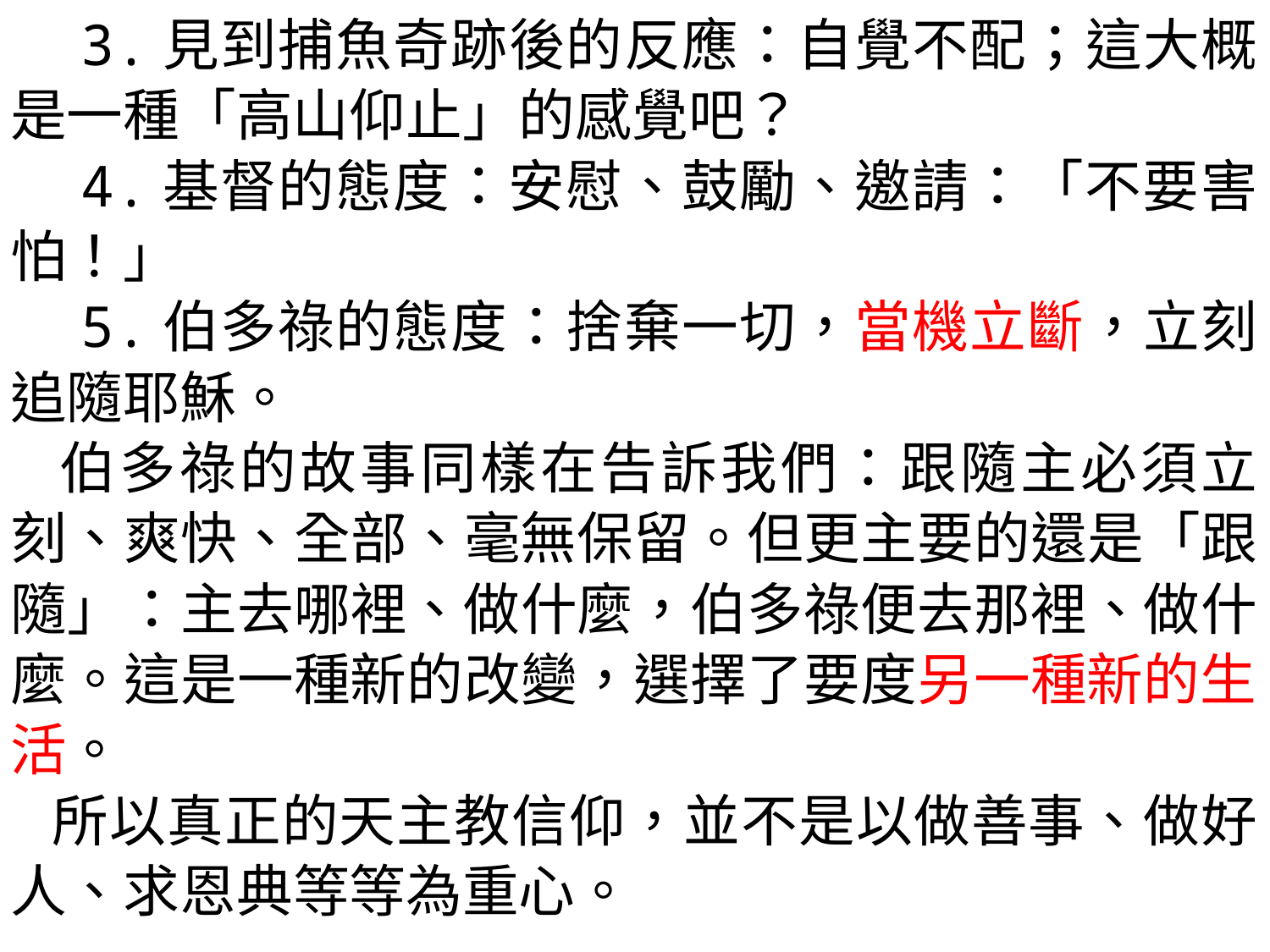

3.見到捕魚奇跡後的反應：自覺不配；這大概是一種「高山仰止」的感覺吧？
  4.基督的態度：安慰、鼓勵、邀請：「不要害怕！」
  5.伯多祿的態度：捨棄一切，當機立斷，立刻追隨耶穌。
  伯多祿的故事同樣在告訴我們：跟隨主必須立刻、爽快、全部、毫無保留。但更主要的還是「跟隨」：主去哪裡、做什麼，伯多祿便去那裡、做什麼。這是一種新的改變，選擇了要度另一種新的生活。
  所以真正的天主教信仰，並不是以做善事、做好人、求恩典等等為重心。